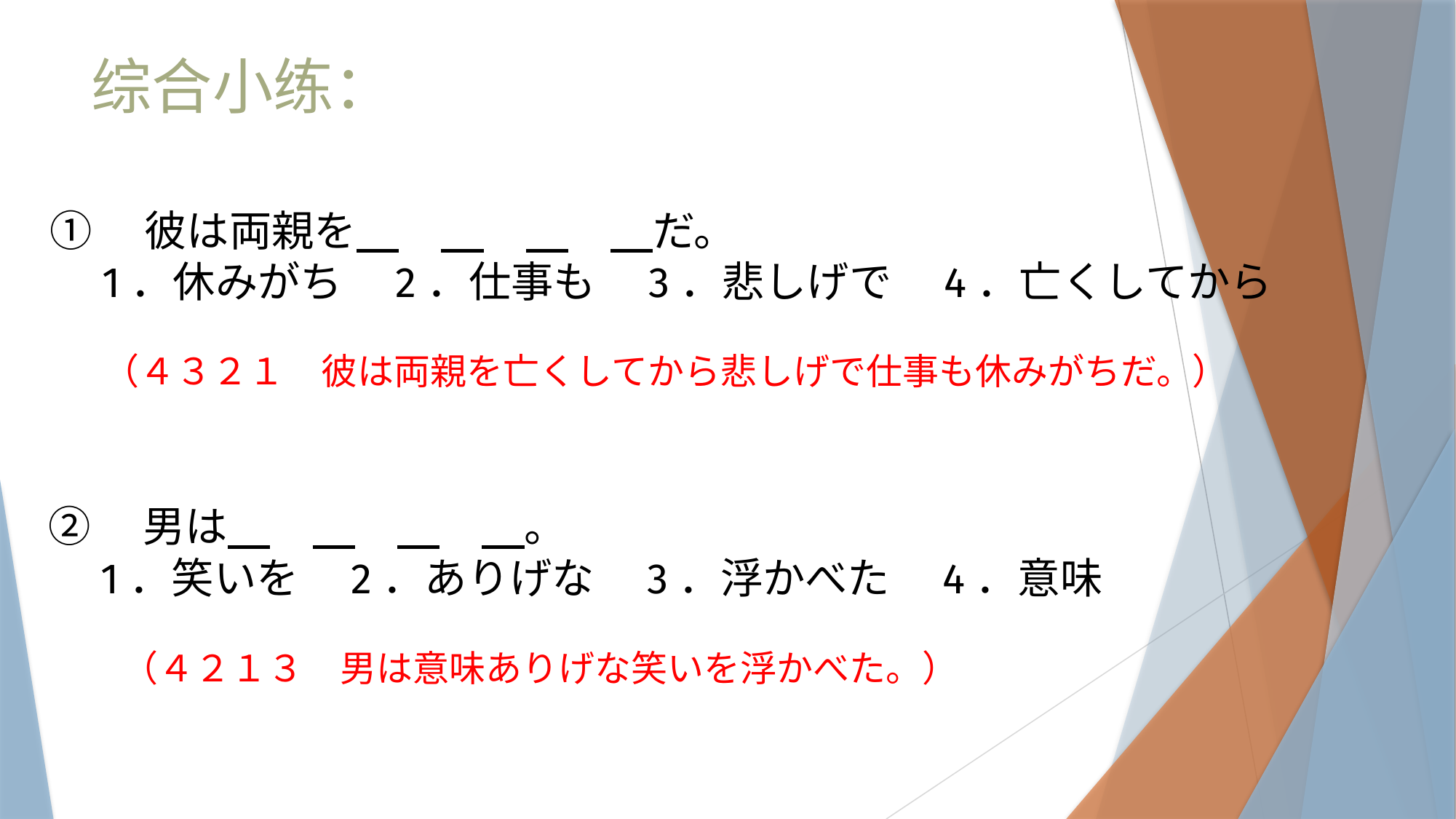

综合小练：
①　彼は両親を　　　　　　　だ。
　1．休みがち　2．仕事も　3．悲しげで　4．亡くしてから
（４３２１　彼は両親を亡くしてから悲しげで仕事も休みがちだ。）
②　男は　　　　　　　。
　1．笑いを　2．ありげな　3．浮かべた　4．意味
（４２１３　男は意味ありげな笑いを浮かべた。）